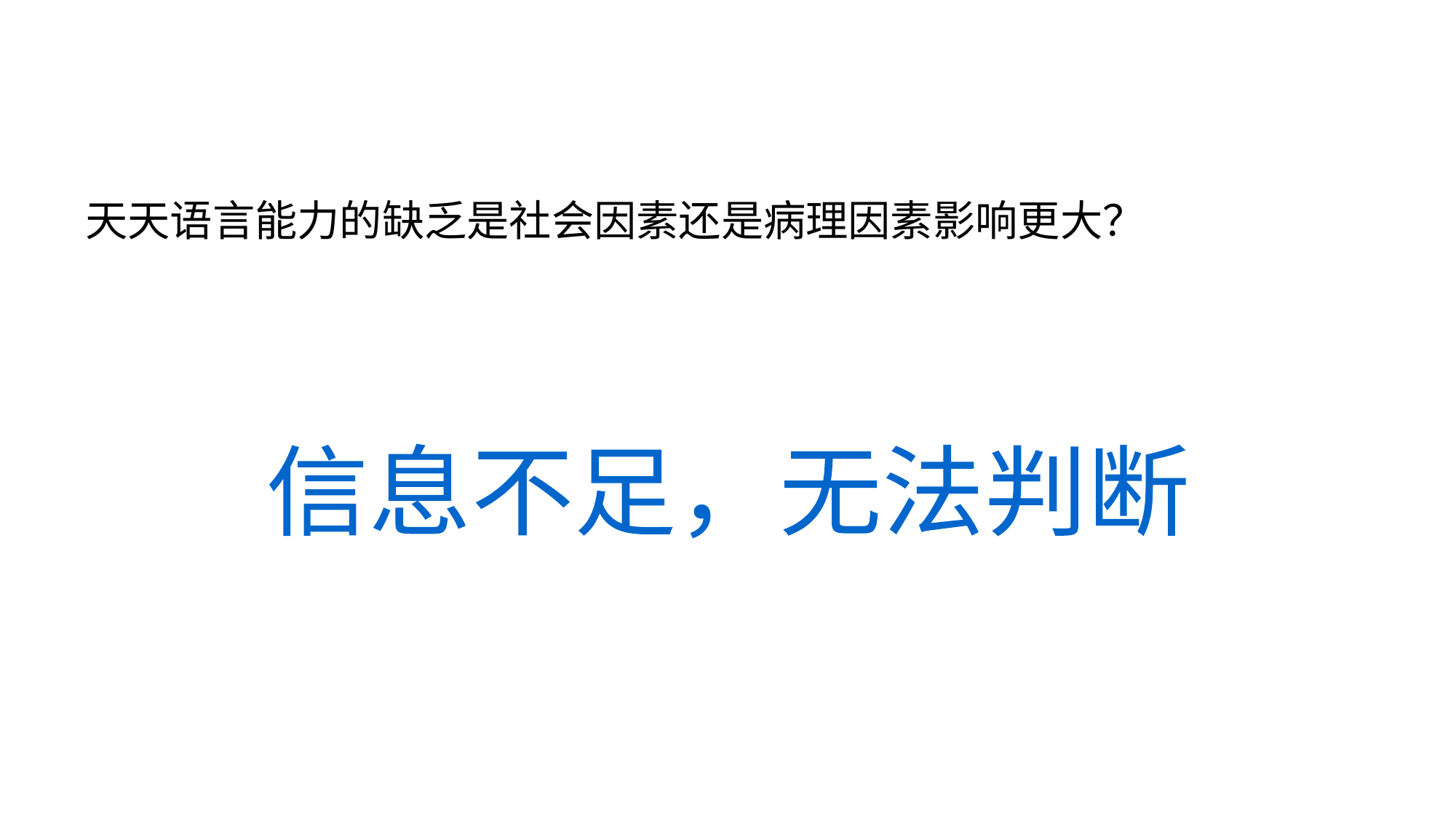

天天语言能力的缺乏是社会因素还是病理因素影响更大？
信息不足，无法判断